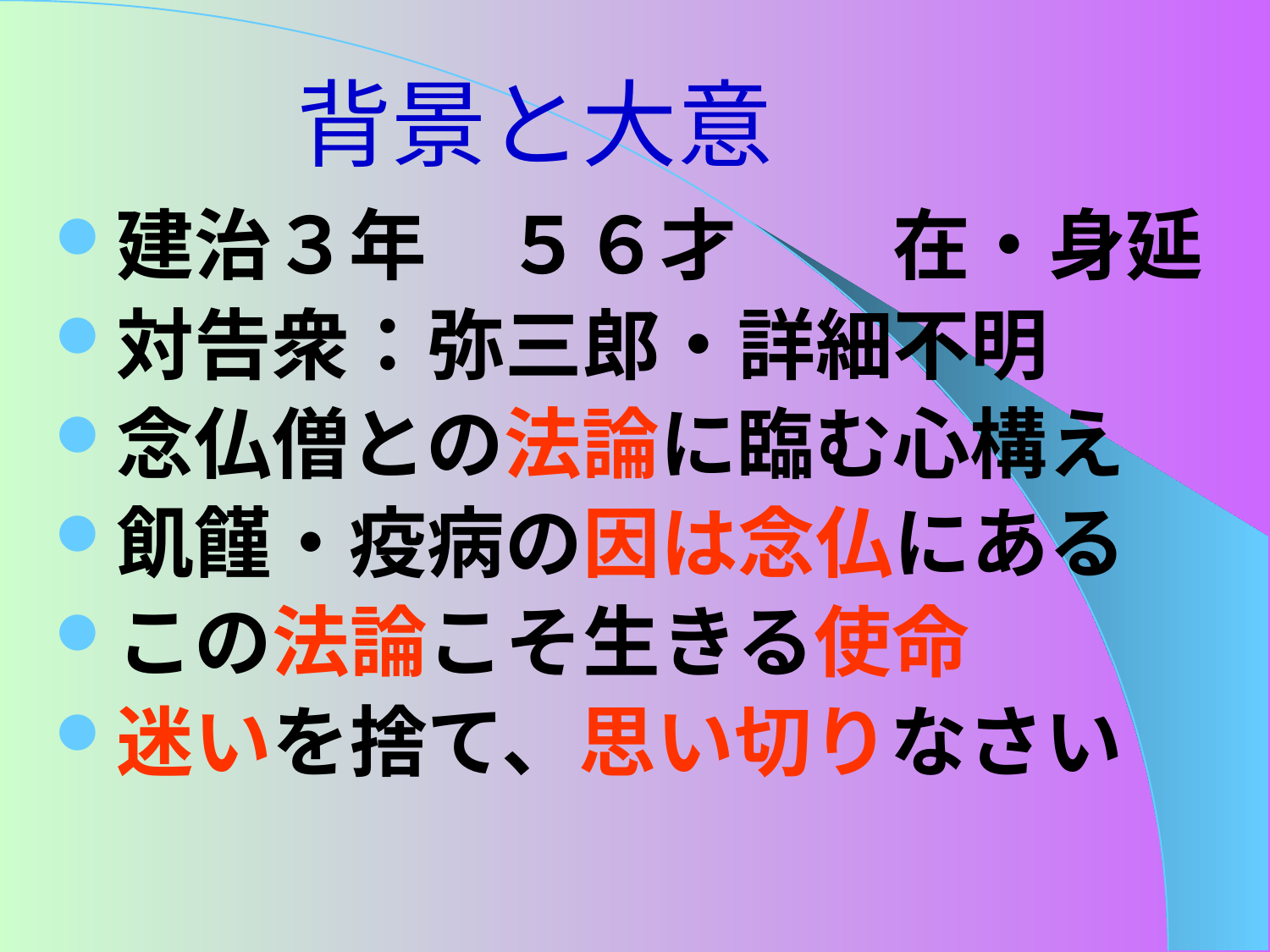

# 背景と大意
建治３年　５６才　　在・身延
対告衆：弥三郎・詳細不明
念仏僧との法論に臨む心構え
飢饉・疫病の因は念仏にある
この法論こそ生きる使命
迷いを捨て、思い切りなさい